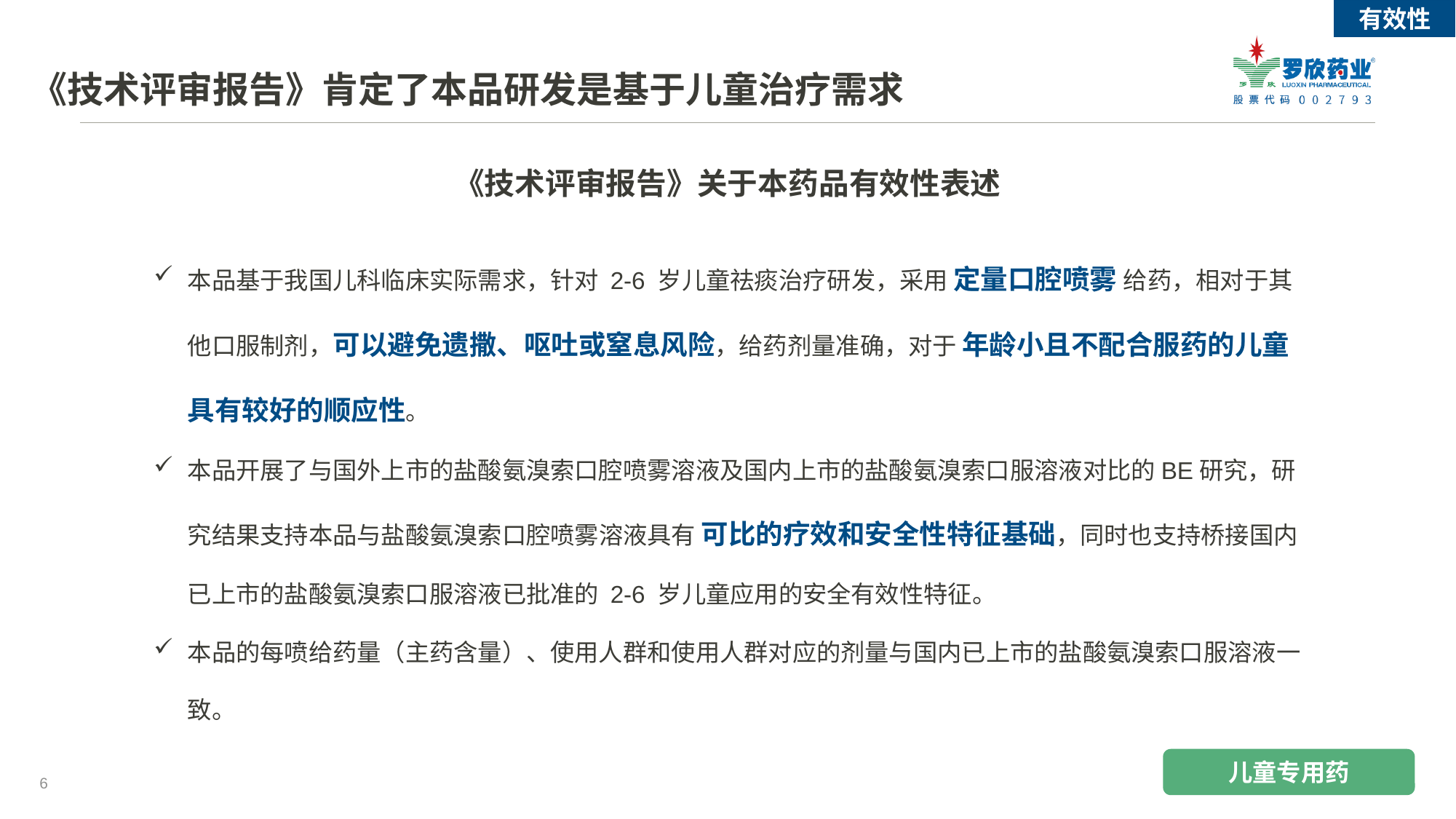

有效性
《技术评审报告》肯定了本品研发是基于儿童治疗需求
《技术评审报告》关于本药品有效性表述

本品基于我国儿科临床实际需求，针对 2-6 岁儿童祛痰治疗研发，采用 定量口腔喷雾 给药，相对于其他口服制剂，可以避免遗撒、呕吐或窒息风险，给药剂量准确，对于 年龄小且不配合服药的儿童具有较好的顺应性。
本品开展了与国外上市的盐酸氨溴索口腔喷雾溶液及国内上市的盐酸氨溴索口服溶液对比的BE研究，研究结果支持本品与盐酸氨溴索口腔喷雾溶液具有 可比的疗效和安全性特征基础，同时也支持桥接国内已上市的盐酸氨溴索口服溶液已批准的 2-6 岁儿童应用的安全有效性特征。
本品的每喷给药量（主药含量）、使用人群和使用人群对应的剂量与国内已上市的盐酸氨溴索口服溶液一致。
儿童专用药
6